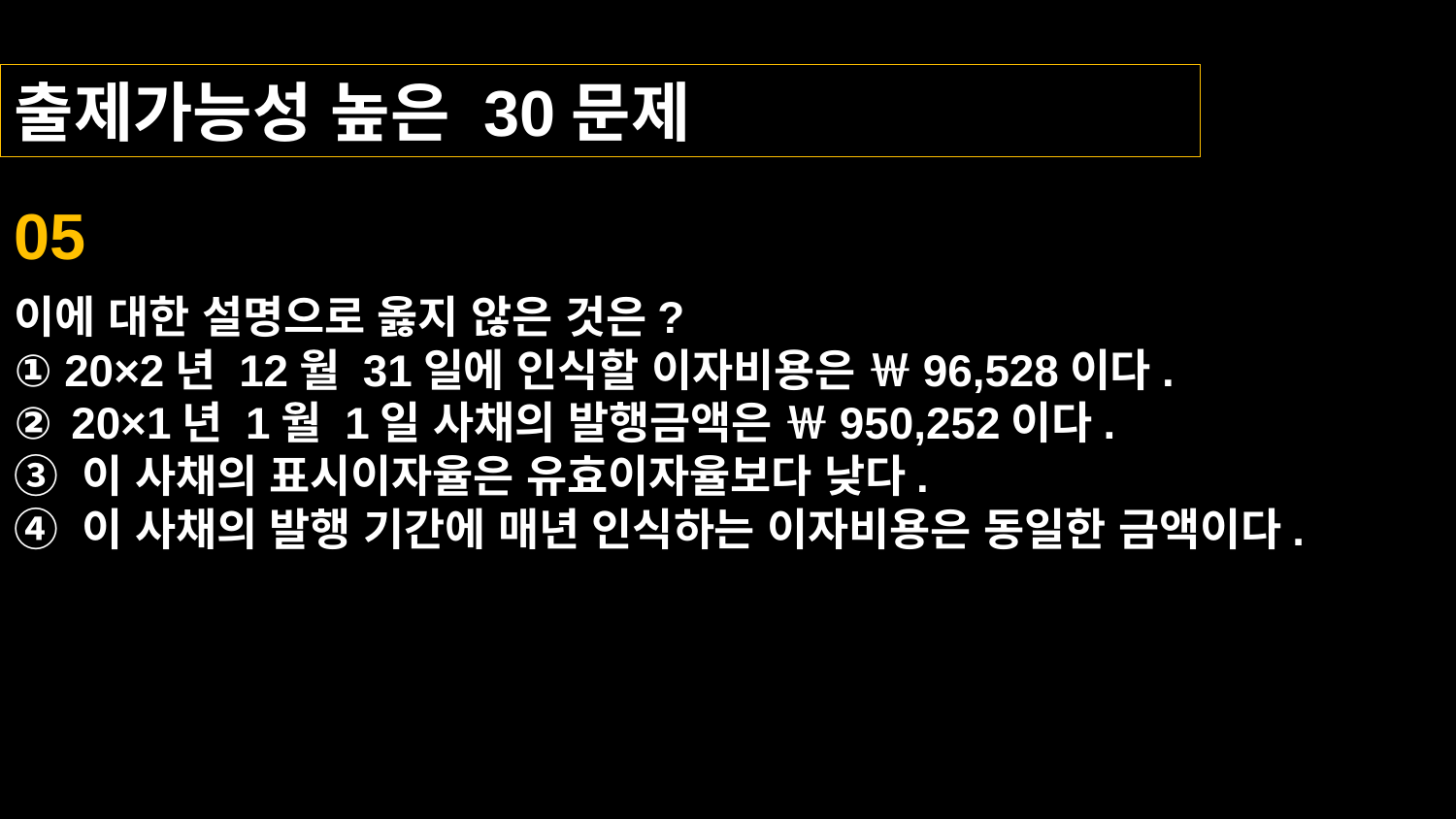

출제가능성 높은 30문제
05
이에 대한 설명으로 옳지 않은 것은?
① 20×2년 12월 31일에 인식할 이자비용은 ￦96,528이다.
② 20×1년 1월 1일 사채의 발행금액은 ￦950,252이다.
③ 이 사채의 표시이자율은 유효이자율보다 낮다.
④ 이 사채의 발행 기간에 매년 인식하는 이자비용은 동일한 금액이다.